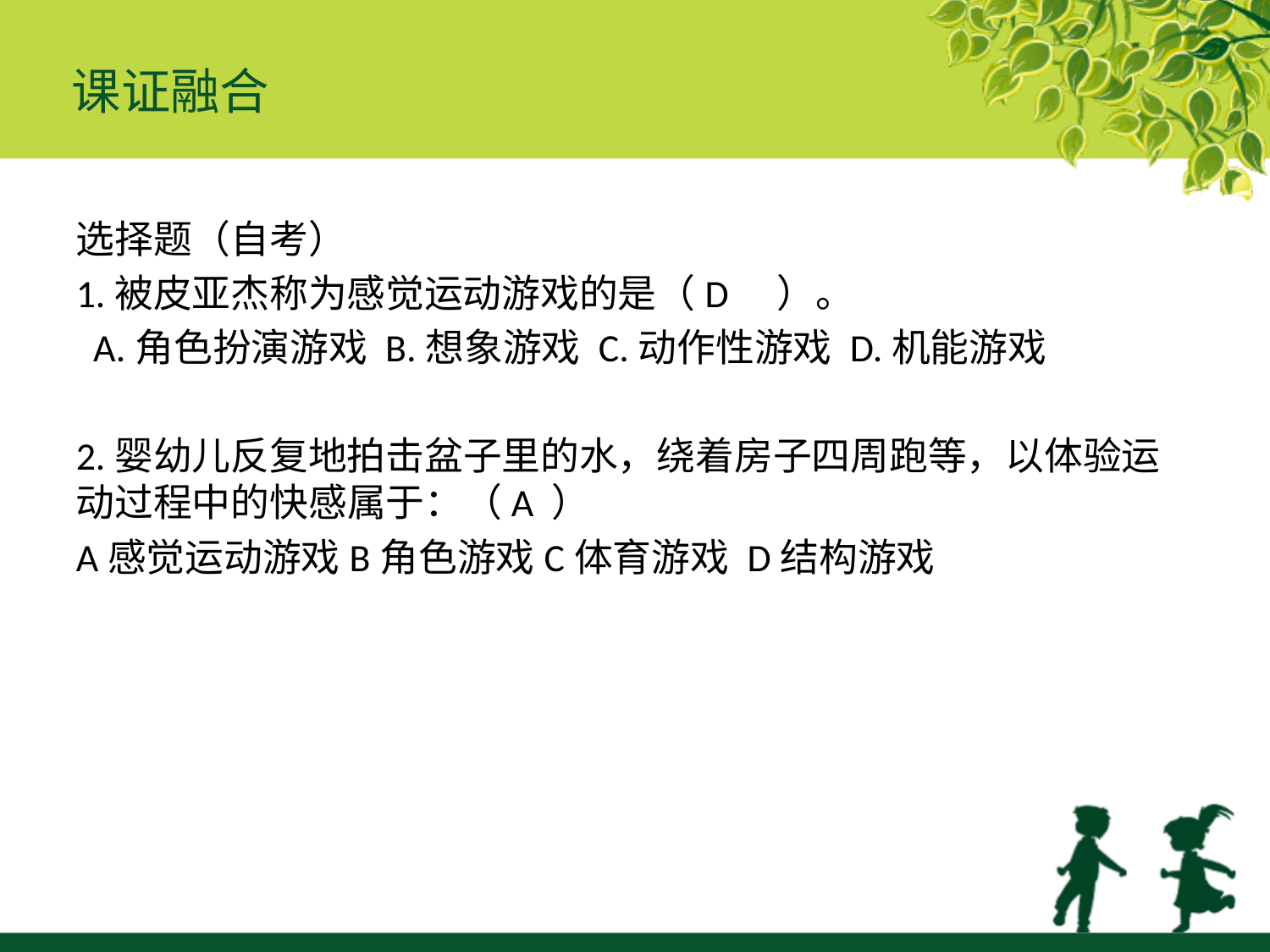

# 课证融合
选择题（自考）
1.被皮亚杰称为感觉运动游戏的是（D　）。
  A.角色扮演游戏 B.想象游戏 C.动作性游戏 D.机能游戏

2.婴幼儿反复地拍击盆子里的水，绕着房子四周跑等，以体验运动过程中的快感属于：（A ）
A感觉运动游戏B角色游戏C体育游戏 D结构游戏